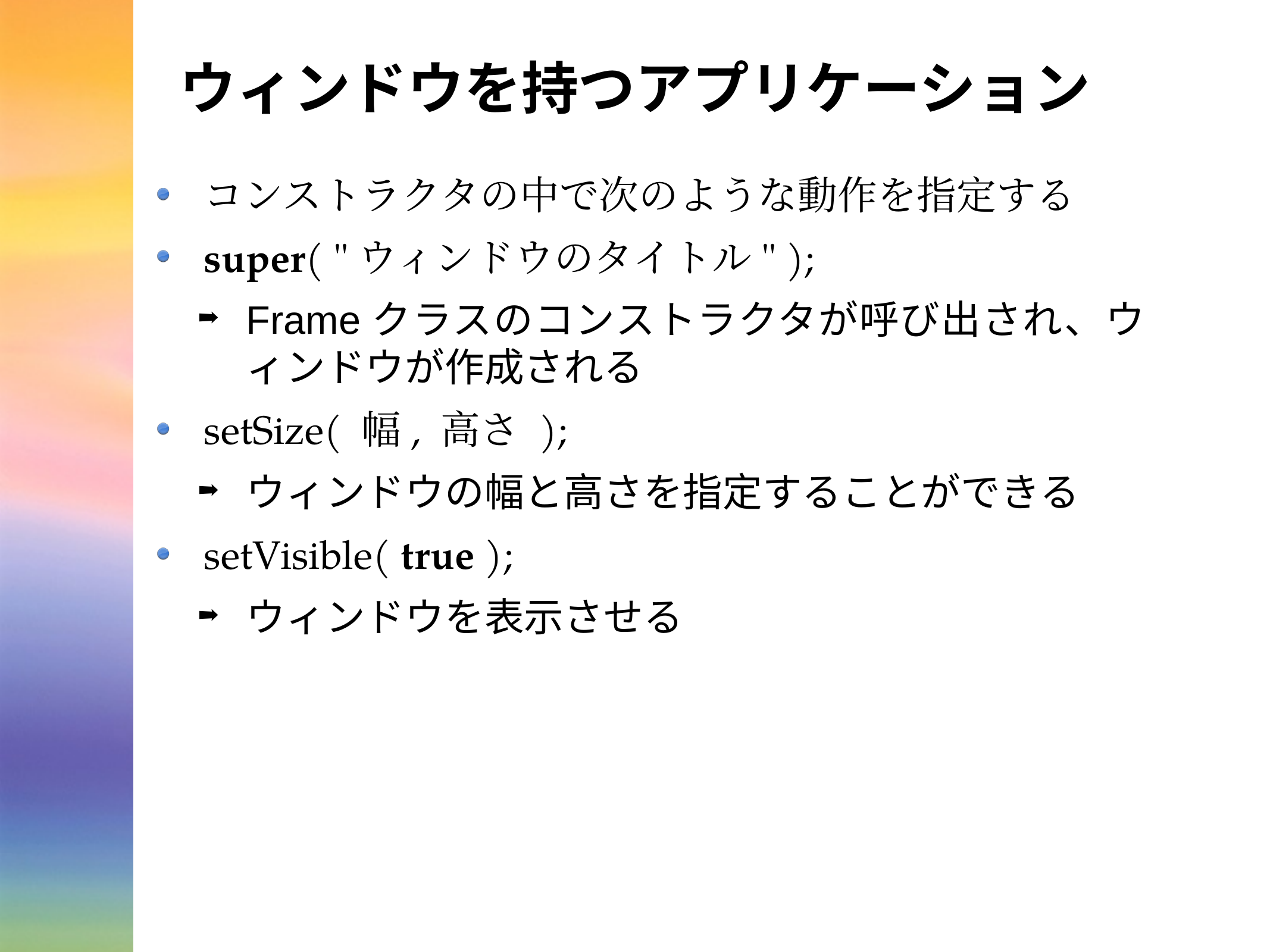

# ウィンドウを持つアプリケーション
コンストラクタの中で次のような動作を指定する
super( "ウィンドウのタイトル" );
Frameクラスのコンストラクタが呼び出され、ウィンドウが作成される
setSize( 幅, 高さ );
ウィンドウの幅と高さを指定することができる
setVisible( true );
ウィンドウを表示させる